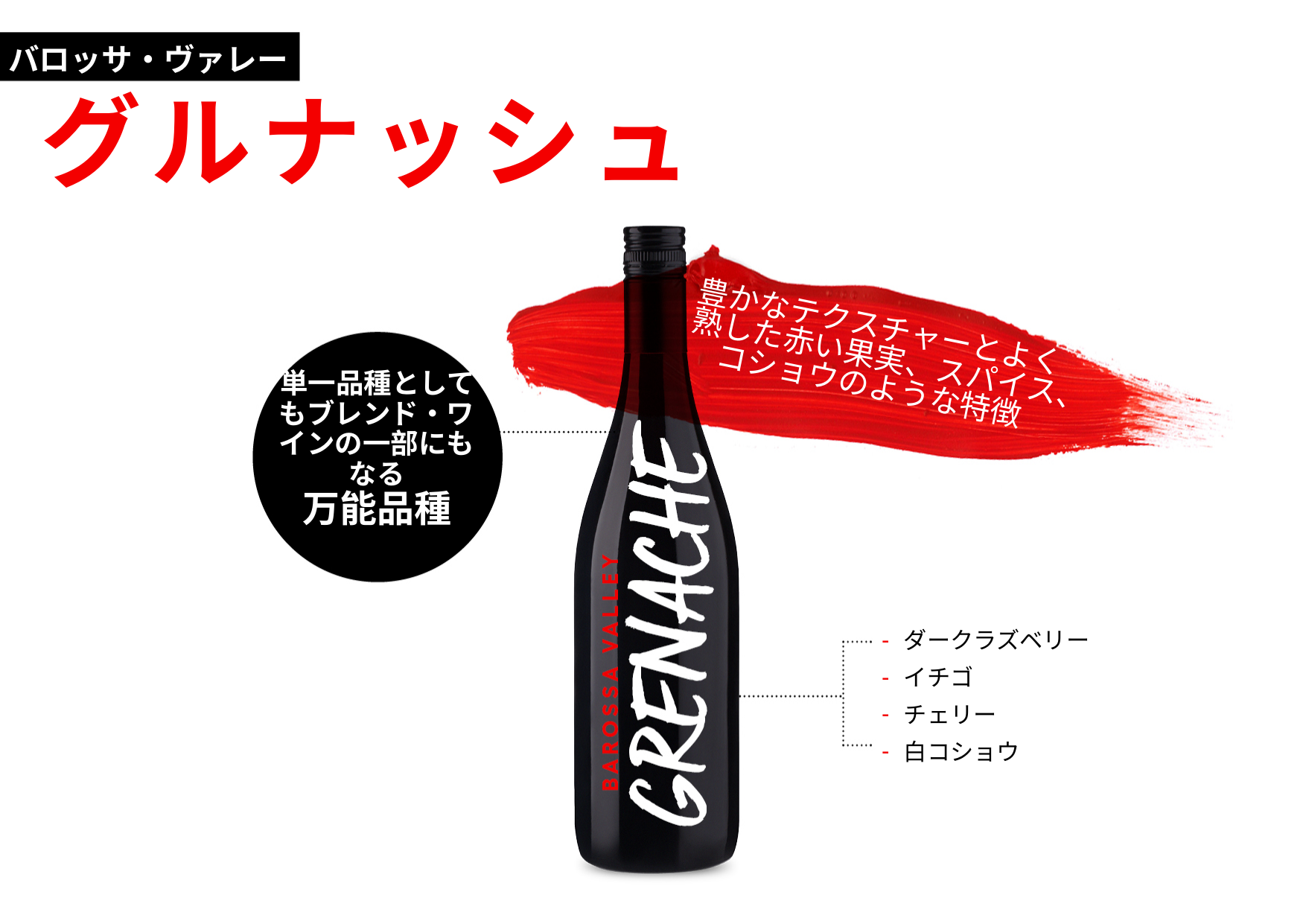

バロッサ・ヴァレー
グルナッシュ
豊かなテクスチャーとよく熟した赤い果実、スパイス、
コショウのような特徴
単一品種としてもブレンド・ワインの一部にもなる
万能品種

ダークラズベリー
イチゴ
チェリー
白コショウ